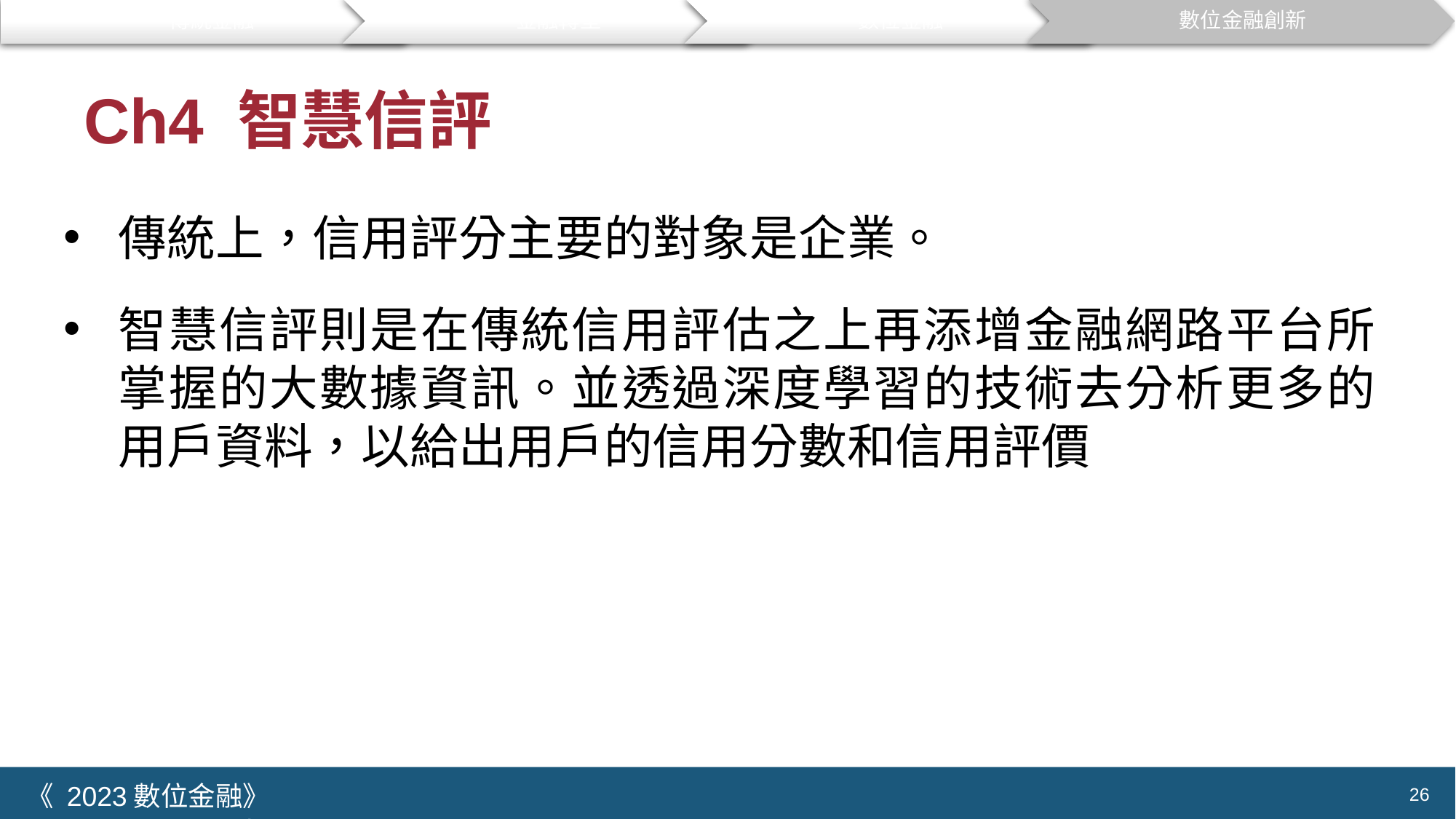

傳統金融

金融轉型

數位金融

數位金融創新
# Ch4 智慧信評
傳統上，信用評分主要的對象是企業。
智慧信評則是在傳統信用評估之上再添增金融網路平台所掌握的大數據資訊。並透過深度學習的技術去分析更多的用戶資料，以給出用戶的信用分數和信用評價

26
《 2023數位金融》                                                                                                                                             	NYCU.IIM.IEBI Lab